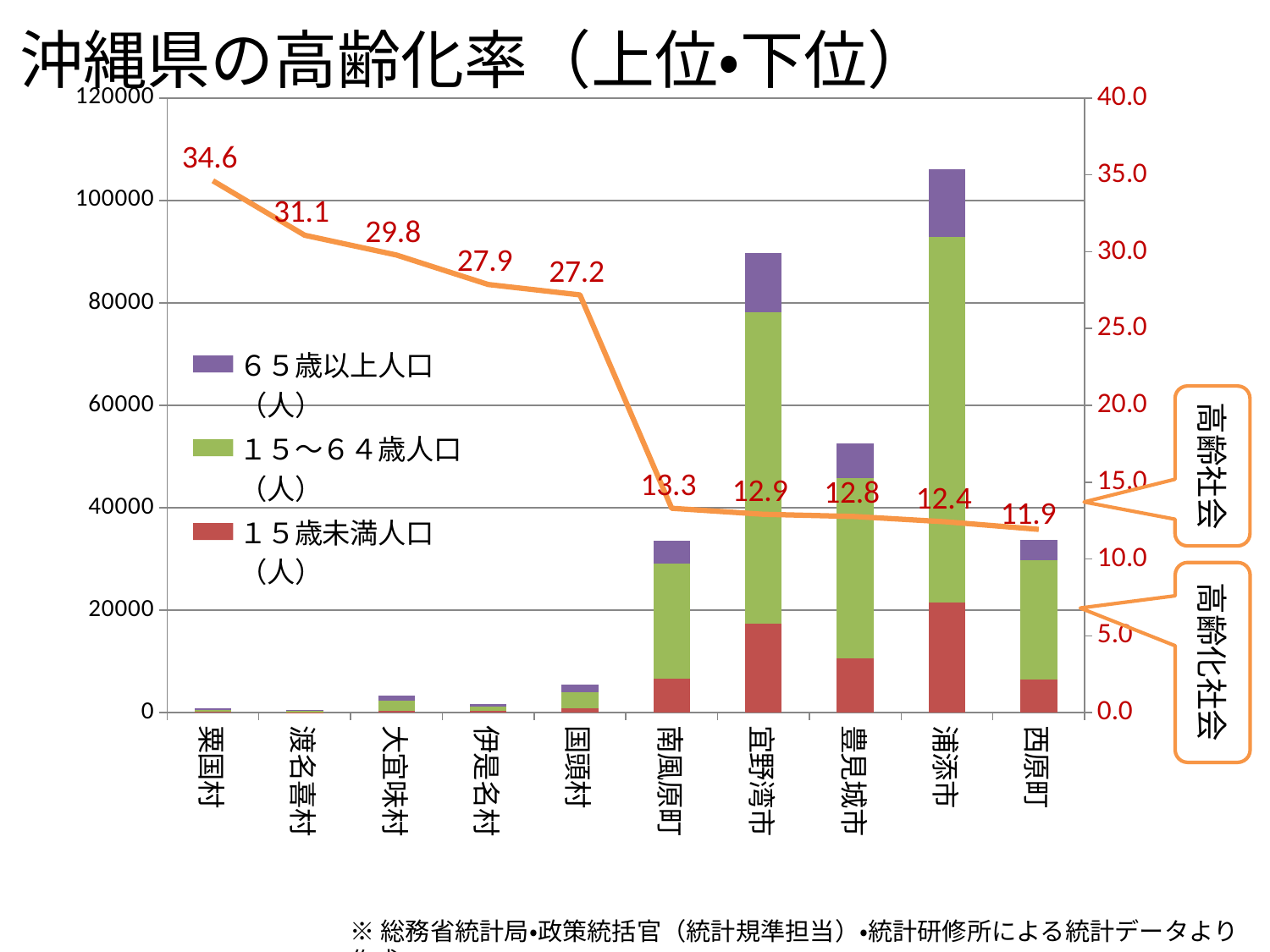

# 沖縄県の高齢化率（上位・下位）

[unsupported chart]

高齢社会
高齢化社会
※総務省統計局・政策統括官（統計規準担当）・統計研修所による統計データより作成